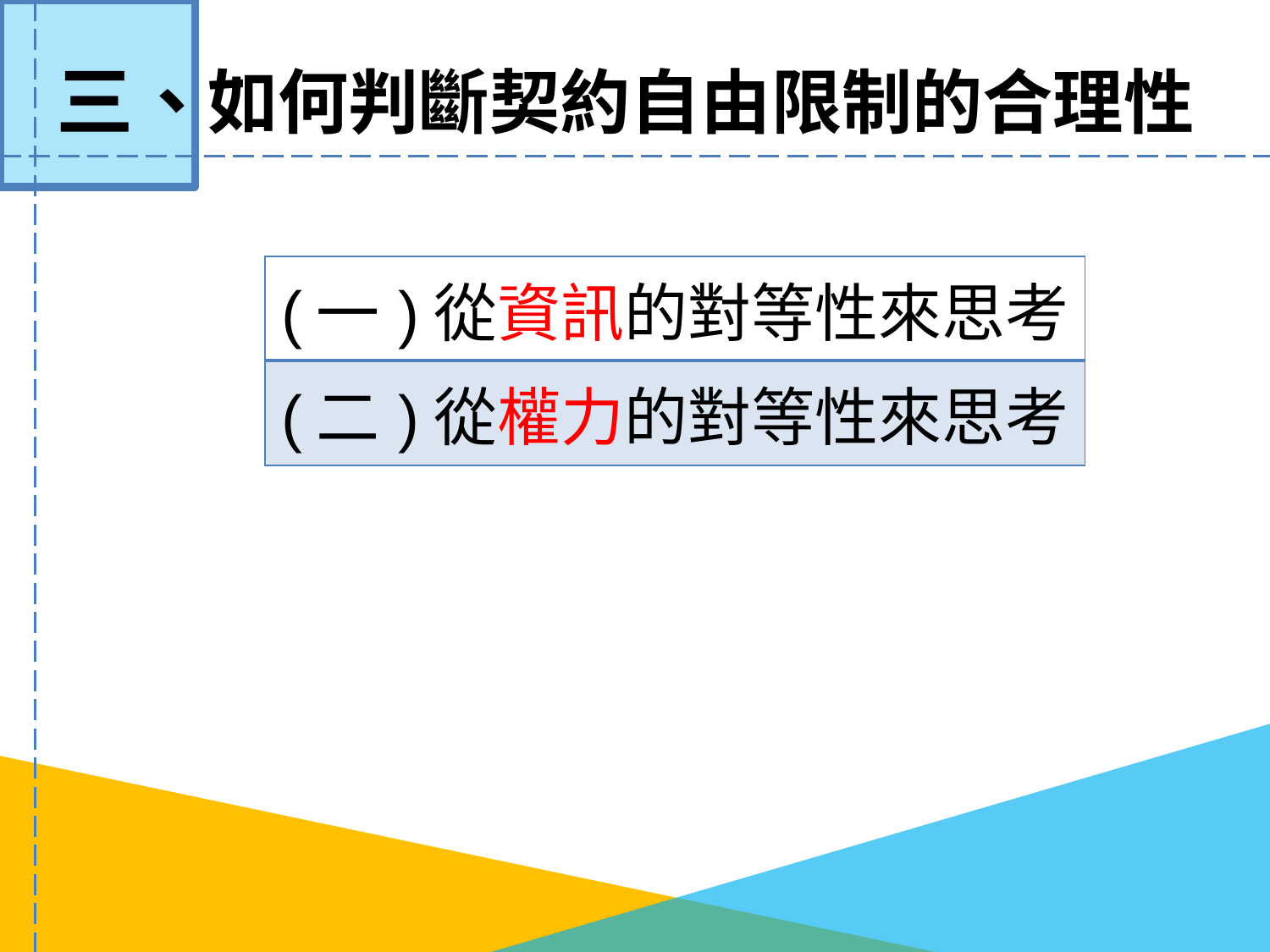

# 如何判斷契約自由限制的合理性
三、
| (一)從資訊的對等性來思考 |
| --- |
| (二)從權力的對等性來思考 |